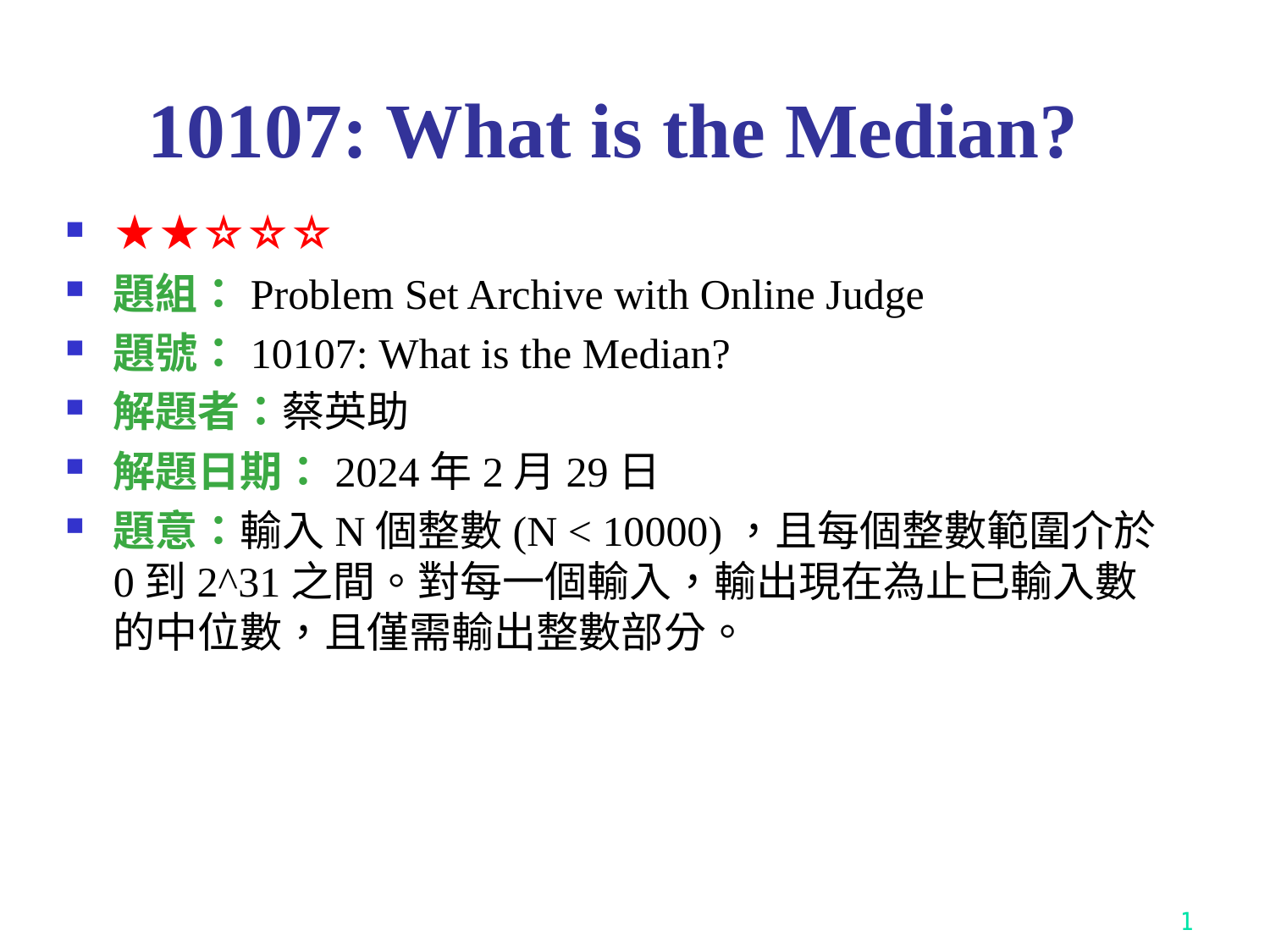

# 10107: What is the Median?
★★☆☆☆
題組：Problem Set Archive with Online Judge
題號：10107: What is the Median?
解題者：蔡英助
解題日期：2024年2月29日
題意：輸入N個整數(N < 10000)，且每個整數範圍介於0到2^31之間。對每一個輸入，輸出現在為止已輸入數的中位數，且僅需輸出整數部分。
1